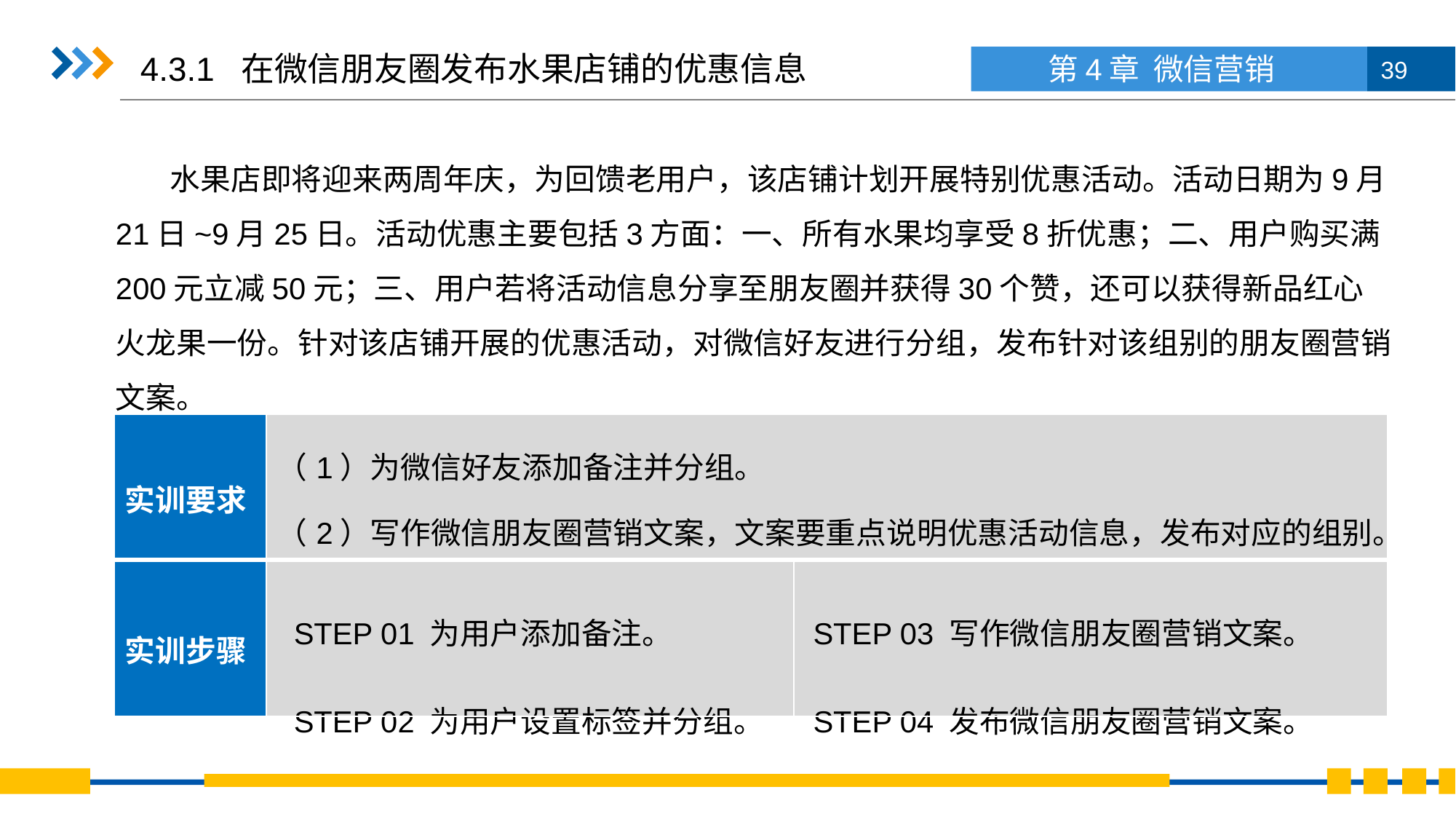

4.3.1  在微信朋友圈发布水果店铺的优惠信息
水果店即将迎来两周年庆，为回馈老用户，该店铺计划开展特别优惠活动。活动日期为9月21日~9月25日。活动优惠主要包括3方面：一、所有水果均享受8折优惠；二、用户购买满200元立减50元；三、用户若将活动信息分享至朋友圈并获得30个赞，还可以获得新品红心火龙果一份。针对该店铺开展的优惠活动，对微信好友进行分组，发布针对该组别的朋友圈营销文案。
| 实训要求 | （1）为微信好友添加备注并分组。 （2）写作微信朋友圈营销文案，文案要重点说明优惠活动信息，发布对应的组别。 |  |
| --- | --- | --- |
| 实训步骤 | STEP 01 为用户添加备注。 STEP 02 为用户设置标签并分组。 | STEP 03 写作微信朋友圈营销文案。 STEP 04 发布微信朋友圈营销文案。 |